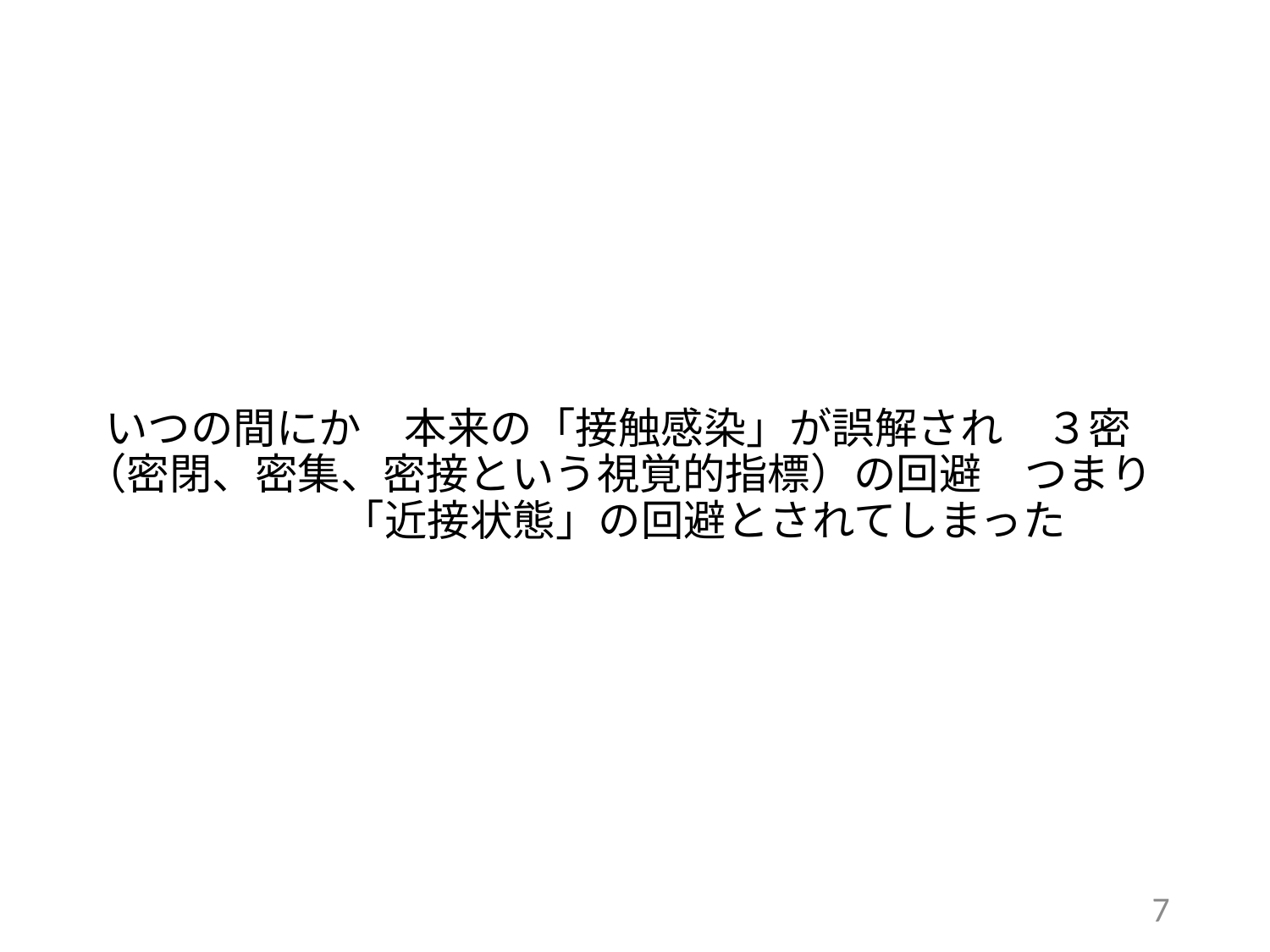

# いつの間にか　本来の「接触感染」が誤解され　３密（密閉、密集、密接という視覚的指標）の回避　つまり　　　　　「近接状態」の回避とされてしまった
7